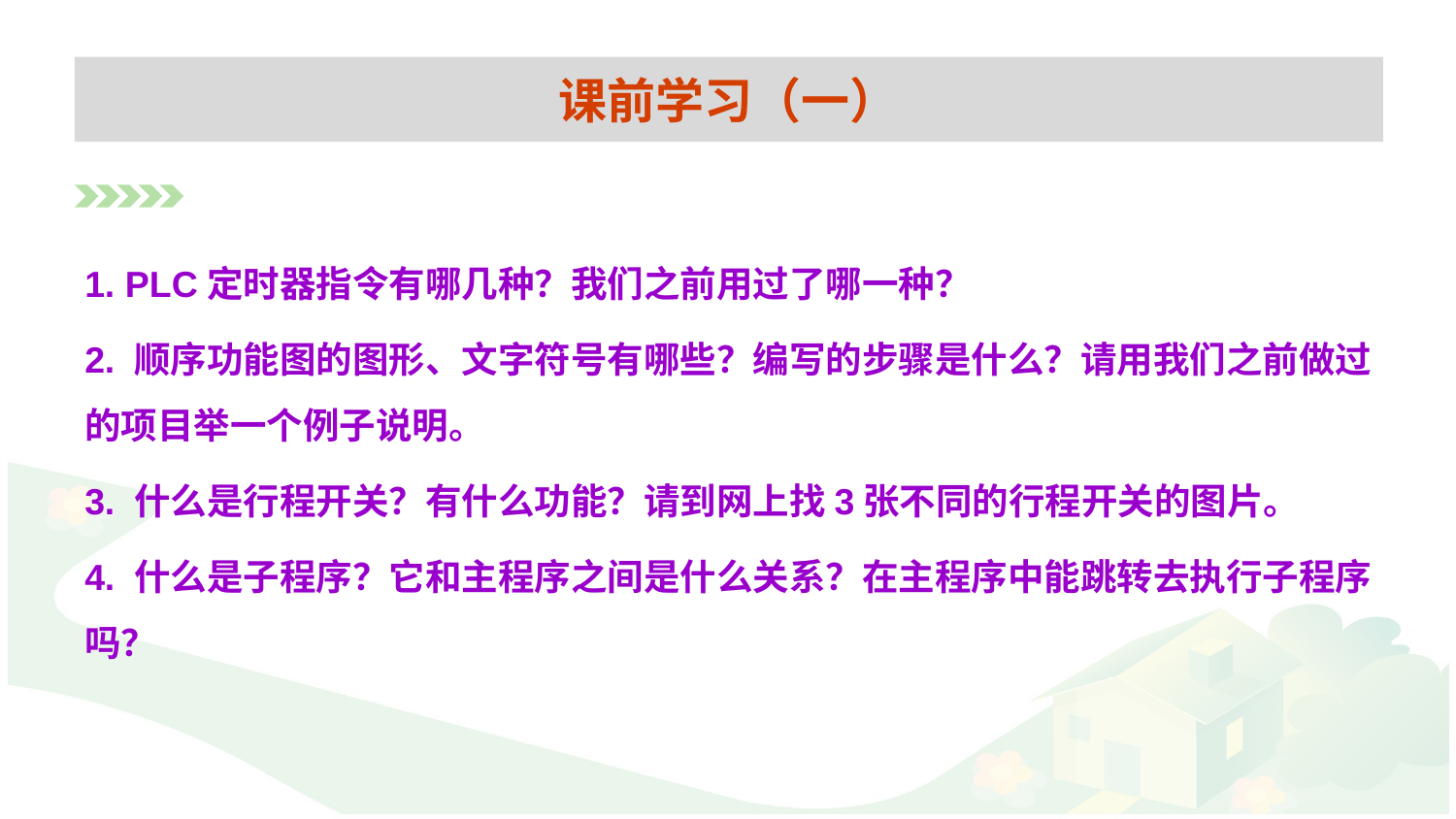

# 课前学习（一）
1. PLC定时器指令有哪几种？我们之前用过了哪一种？
2. 顺序功能图的图形、文字符号有哪些？编写的步骤是什么？请用我们之前做过的项目举一个例子说明。
3. 什么是行程开关？有什么功能？请到网上找3张不同的行程开关的图片。
4. 什么是子程序？它和主程序之间是什么关系？在主程序中能跳转去执行子程序吗？